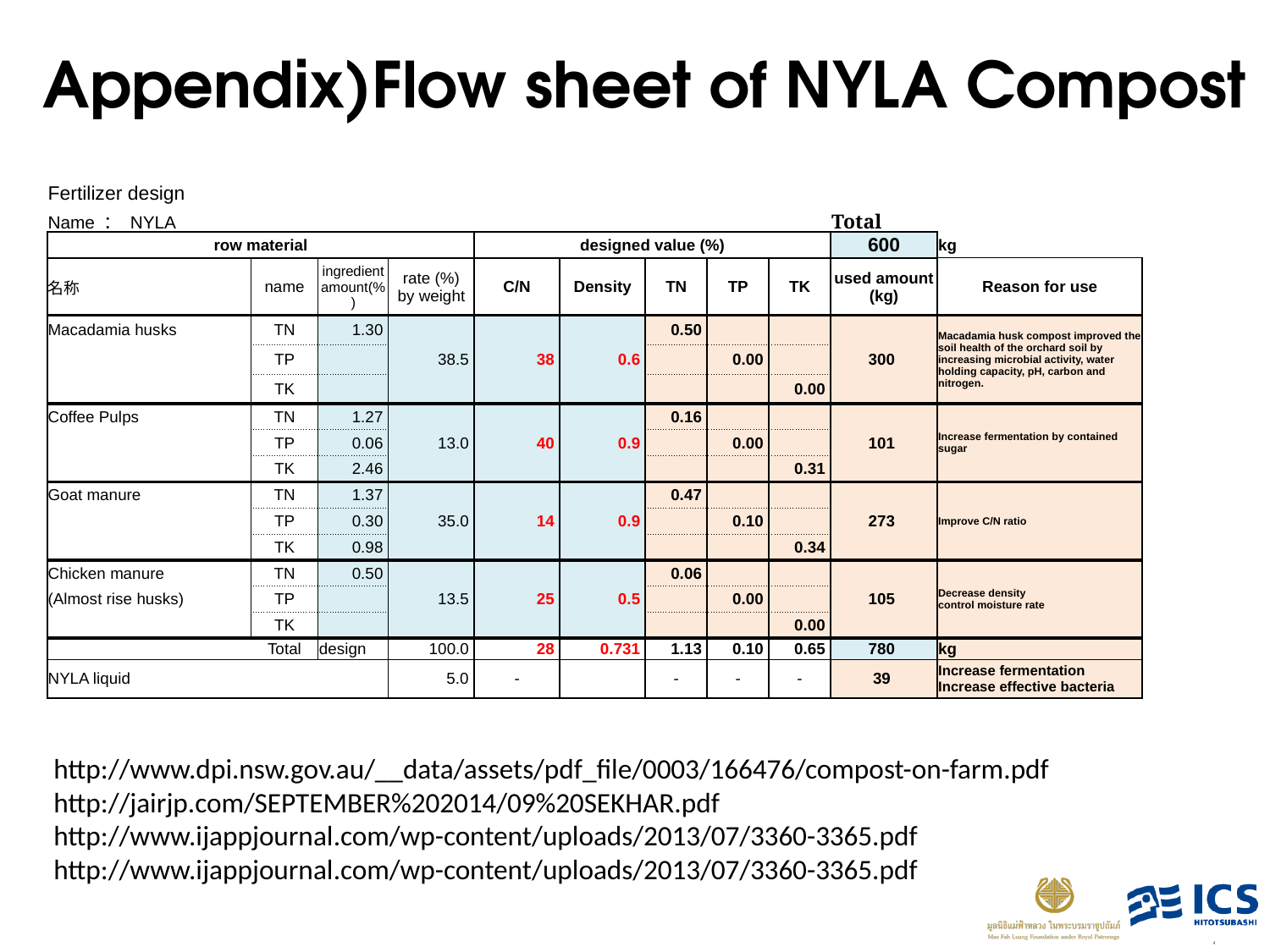

Appendix)Flow sheet of NYLA Compost
| Fertilizer design |  |  |  |  |  |  |  |  |  |  |
| --- | --- | --- | --- | --- | --- | --- | --- | --- | --- | --- |
| Name ： NYLA Compost |  |  |  |  |  |  |  |  | Total |  |
| row material |  |  |  | designed value (%) |  |  |  |  | 600 | kg |
| 名称 | name | ingredient amount(%) | rate (%) by weight | C/N | Density | TN | TP | TK | used amount (kg) | Reason for use |
| Macadamia husks | TN | 1.30 | 38.5 |  |  | 0.50 |  |  |  | Macadamia husk compost improved the soil health of the orchard soil by increasing microbial activity, water holding capacity, pH, carbon and nitrogen. |
|  | TP |  |  | 38 | 0.6 |  | 0.00 |  | 300 |  |
|  | TK |  |  |  |  |  |  | 0.00 |  |  |
| Coffee Pulps | TN | 1.27 | 13.0 |  |  | 0.16 |  |  |  | Increase fermentation by contained sugar |
|  | TP | 0.06 |  | 40 | 0.9 |  | 0.00 |  | 101 |  |
|  | TK | 2.46 |  |  |  |  |  | 0.31 |  |  |
| Goat manure | TN | 1.37 | 35.0 |  |  | 0.47 |  |  |  | Improve C/N ratio |
|  | TP | 0.30 |  | 14 | 0.9 |  | 0.10 |  | 273 |  |
|  | TK | 0.98 |  |  |  |  |  | 0.34 |  |  |
| Chicken manure | TN | 0.50 | 13.5 |  |  | 0.06 |  |  |  | Decrease density control moisture rate |
| (Almost rise husks) | TP |  |  | 25 | 0.5 |  | 0.00 |  | 105 |  |
|  | TK |  |  |  |  |  |  | 0.00 |  |  |
|  | Total | design | 100.0 | 28 | 0.731 | 1.13 | 0.10 | 0.65 | 780 | kg |
| NYLA liquid |  |  | 5.0 | - |  | - | - | - | 39 | Increase fermentation Increase effective bacteria |

http://www.dpi.nsw.gov.au/__data/assets/pdf_file/0003/166476/compost-on-farm.pdf
http://jairjp.com/SEPTEMBER%202014/09%20SEKHAR.pdf
http://www.ijappjournal.com/wp-content/uploads/2013/07/3360-3365.pdf
http://www.ijappjournal.com/wp-content/uploads/2013/07/3360-3365.pdf